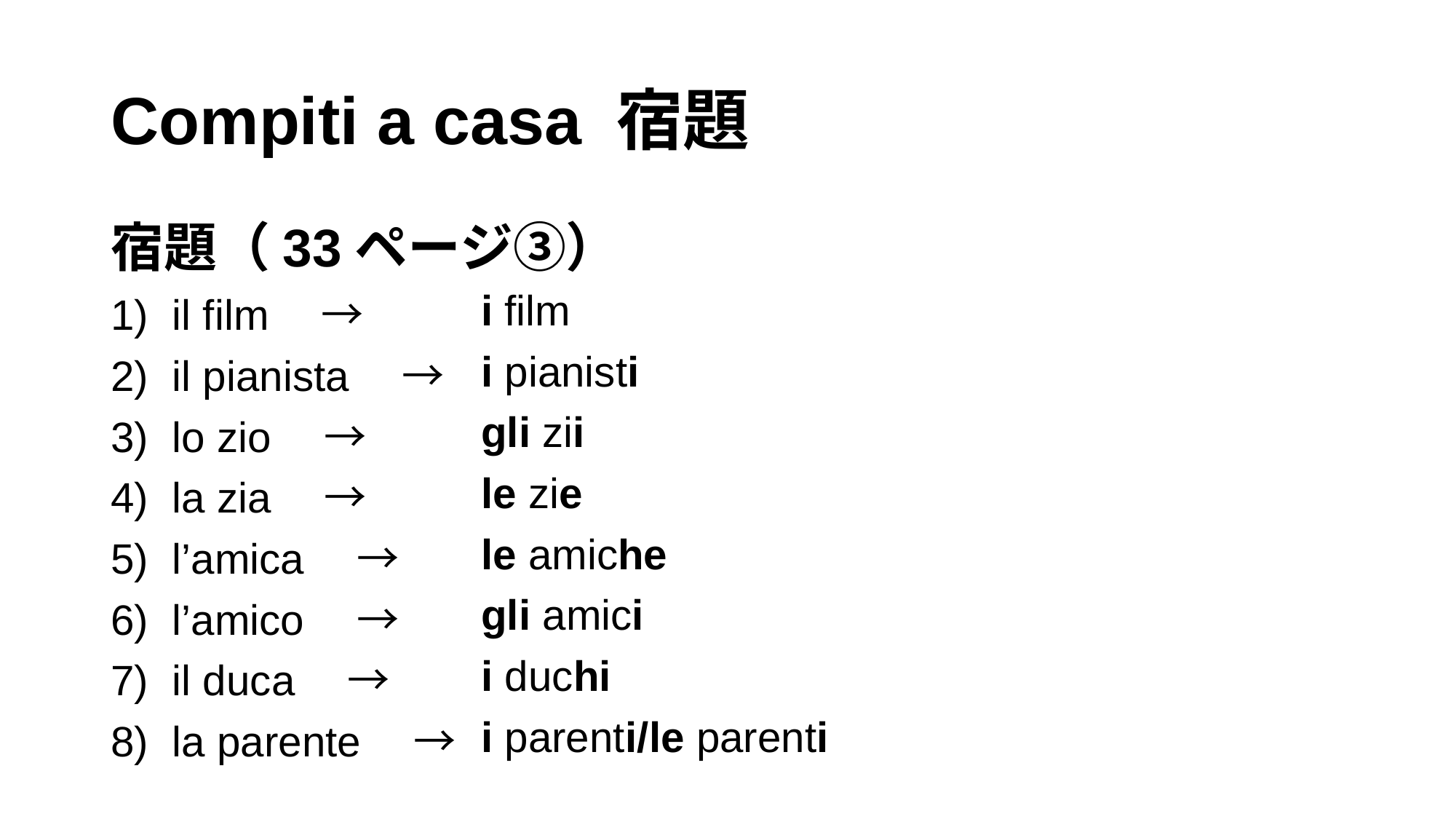

# Compiti a casa 宿題
宿題（33ページ③）
il film　→
il pianista　→
lo zio　→
la zia　→
l’amica　→
l’amico　→
il duca　→
la parente　→
i film
i pianisti
gli zii
le zie
le amiche
gli amici
i duchi
i parenti/le parenti